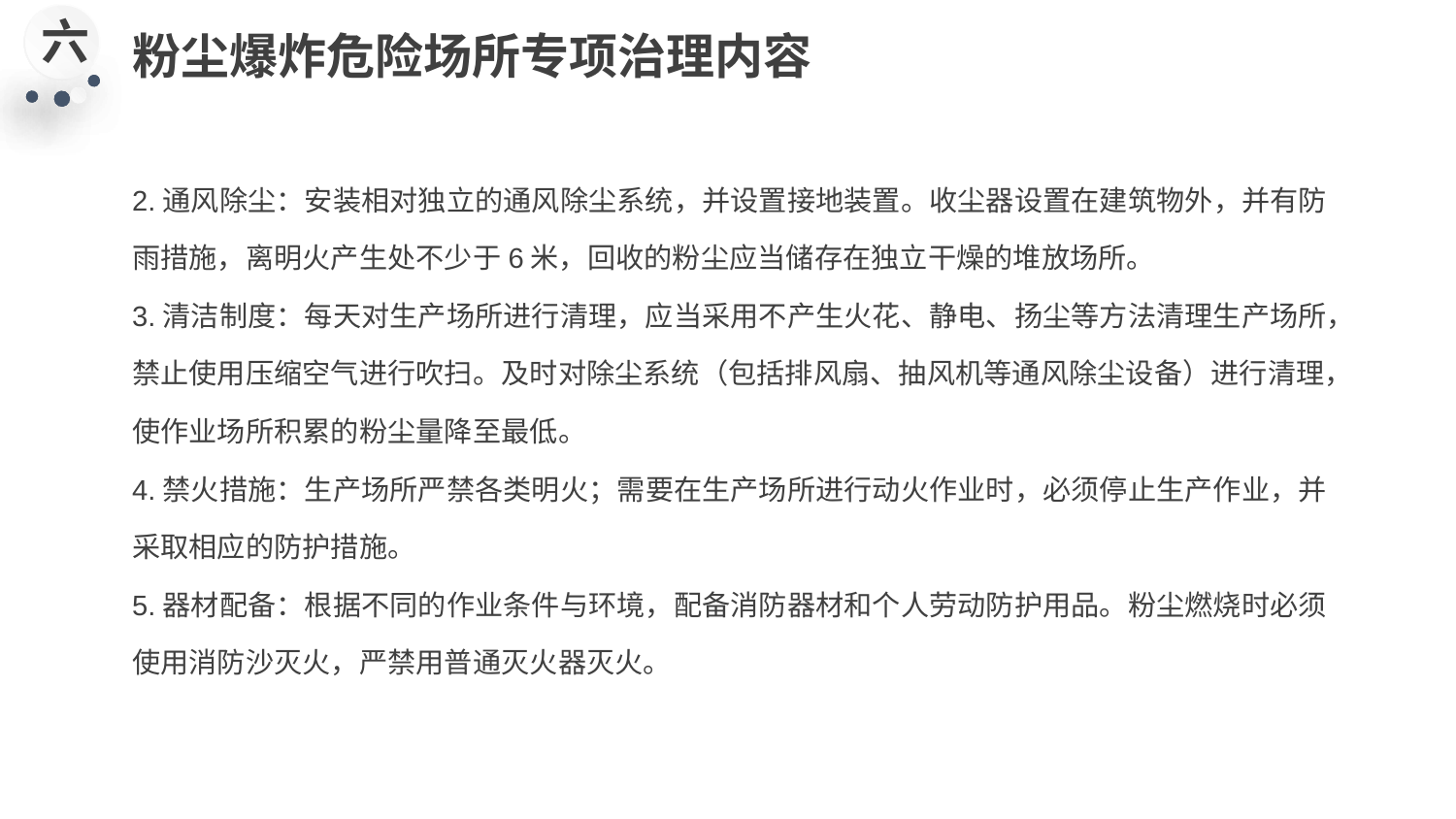

六
粉尘爆炸危险场所专项治理内容
2.通风除尘：安装相对独立的通风除尘系统，并设置接地装置。收尘器设置在建筑物外，并有防雨措施，离明火产生处不少于6米，回收的粉尘应当储存在独立干燥的堆放场所。
3.清洁制度：每天对生产场所进行清理，应当采用不产生火花、静电、扬尘等方法清理生产场所，禁止使用压缩空气进行吹扫。及时对除尘系统（包括排风扇、抽风机等通风除尘设备）进行清理，使作业场所积累的粉尘量降至最低。
4.禁火措施：生产场所严禁各类明火；需要在生产场所进行动火作业时，必须停止生产作业，并采取相应的防护措施。
5.器材配备：根据不同的作业条件与环境，配备消防器材和个人劳动防护用品。粉尘燃烧时必须使用消防沙灭火，严禁用普通灭火器灭火。